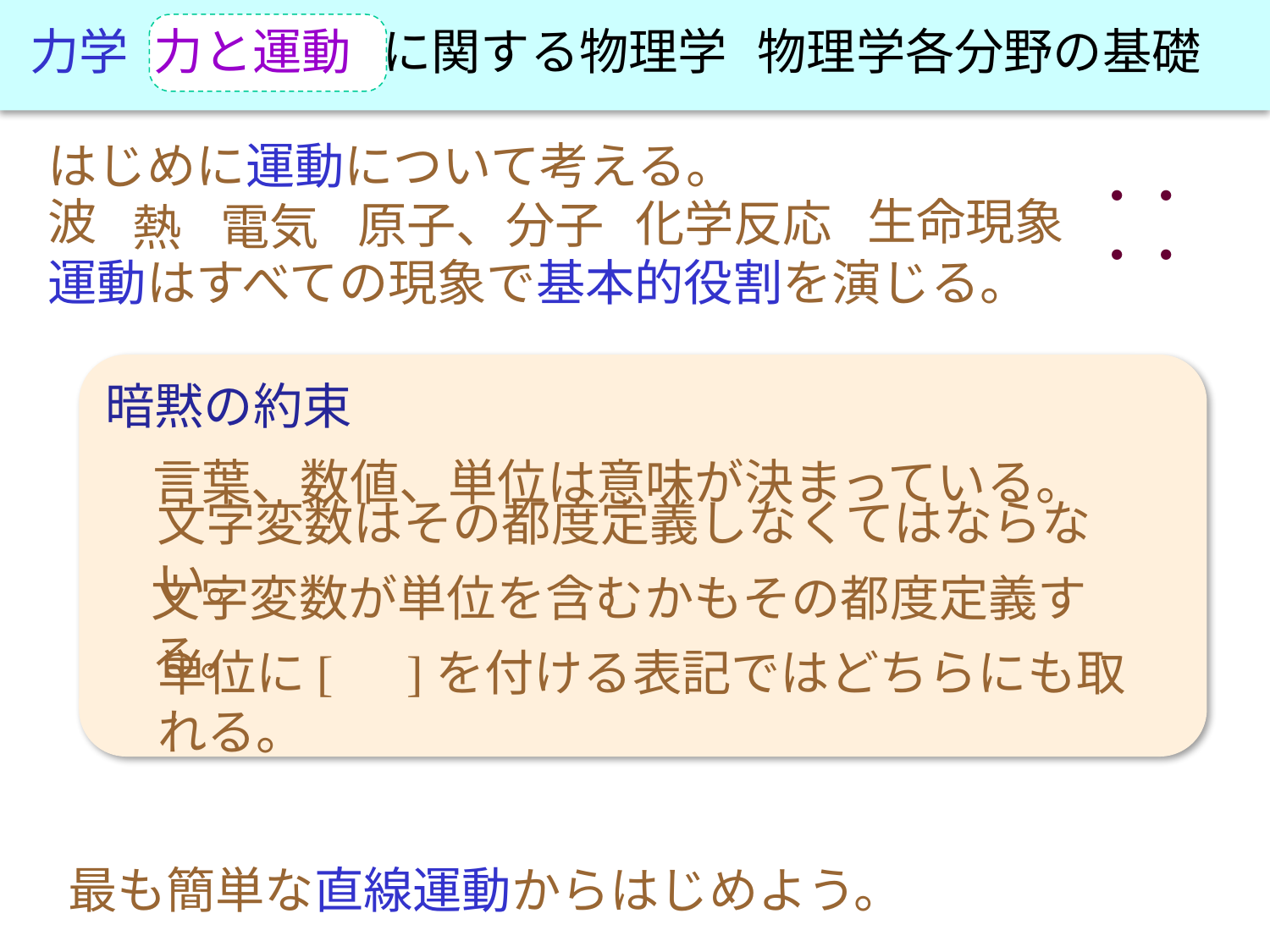

力学

力と運動
に関する物理学
物理学各分野の基礎
はじめに運動について考える。
波
生命現象
化学反応
原子、分子
・・・・
電気
熱
運動はすべての現象で基本的役割を演じる。
暗黙の約束
言葉、数値、単位は意味が決まっている。
文字変数はその都度定義しなくてはならない。
文字変数が単位を含むかもその都度定義する。
単位に[　]を付ける表記ではどちらにも取れる。
最も簡単な直線運動からはじめよう。